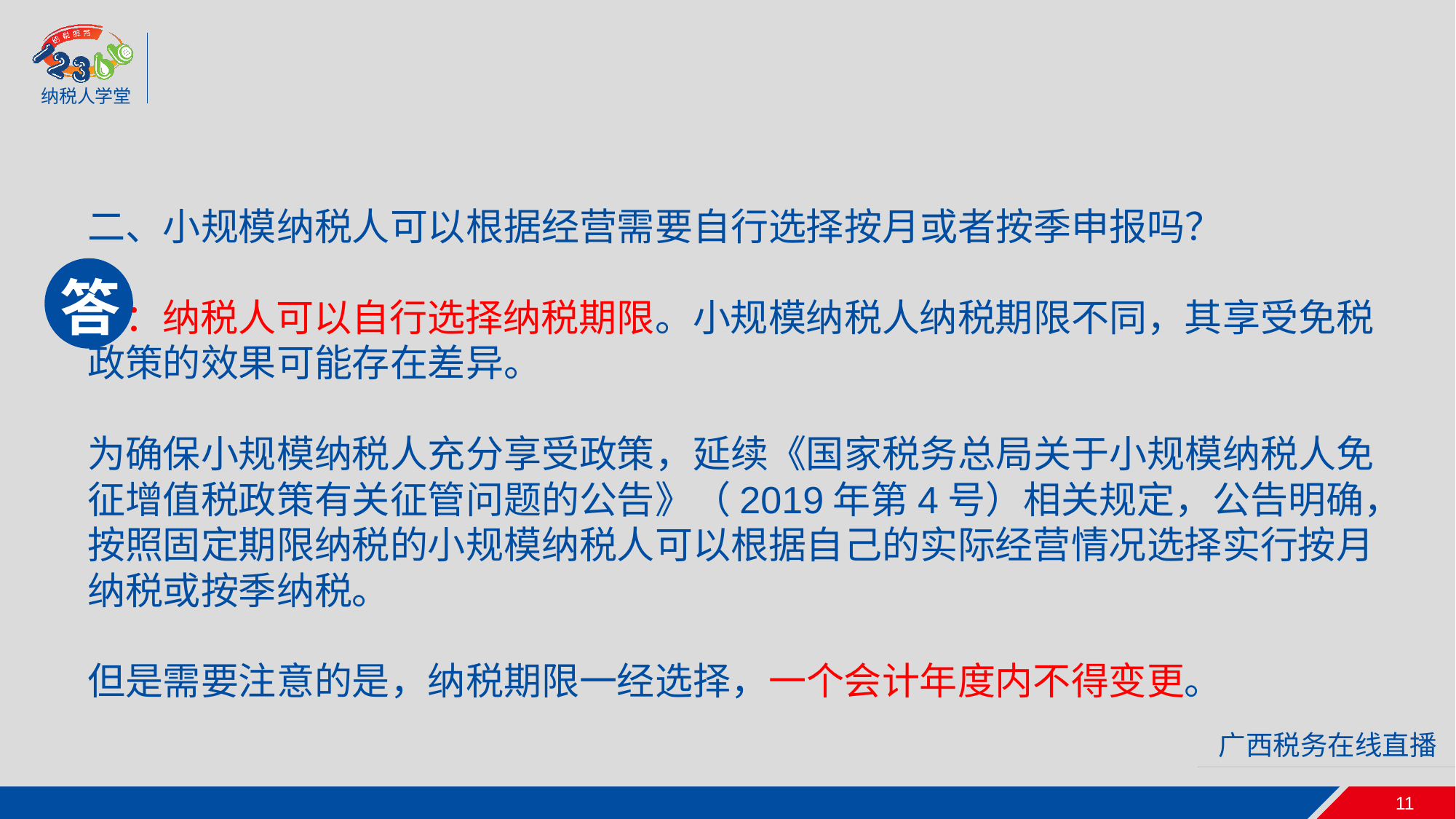

二、小规模纳税人可以根据经营需要自行选择按月或者按季申报吗？

答：纳税人可以自行选择纳税期限。小规模纳税人纳税期限不同，其享受免税政策的效果可能存在差异。

为确保小规模纳税人充分享受政策，延续《国家税务总局关于小规模纳税人免征增值税政策有关征管问题的公告》（2019年第4号）相关规定，公告明确，按照固定期限纳税的小规模纳税人可以根据自己的实际经营情况选择实行按月纳税或按季纳税。

但是需要注意的是，纳税期限一经选择，一个会计年度内不得变更。

答